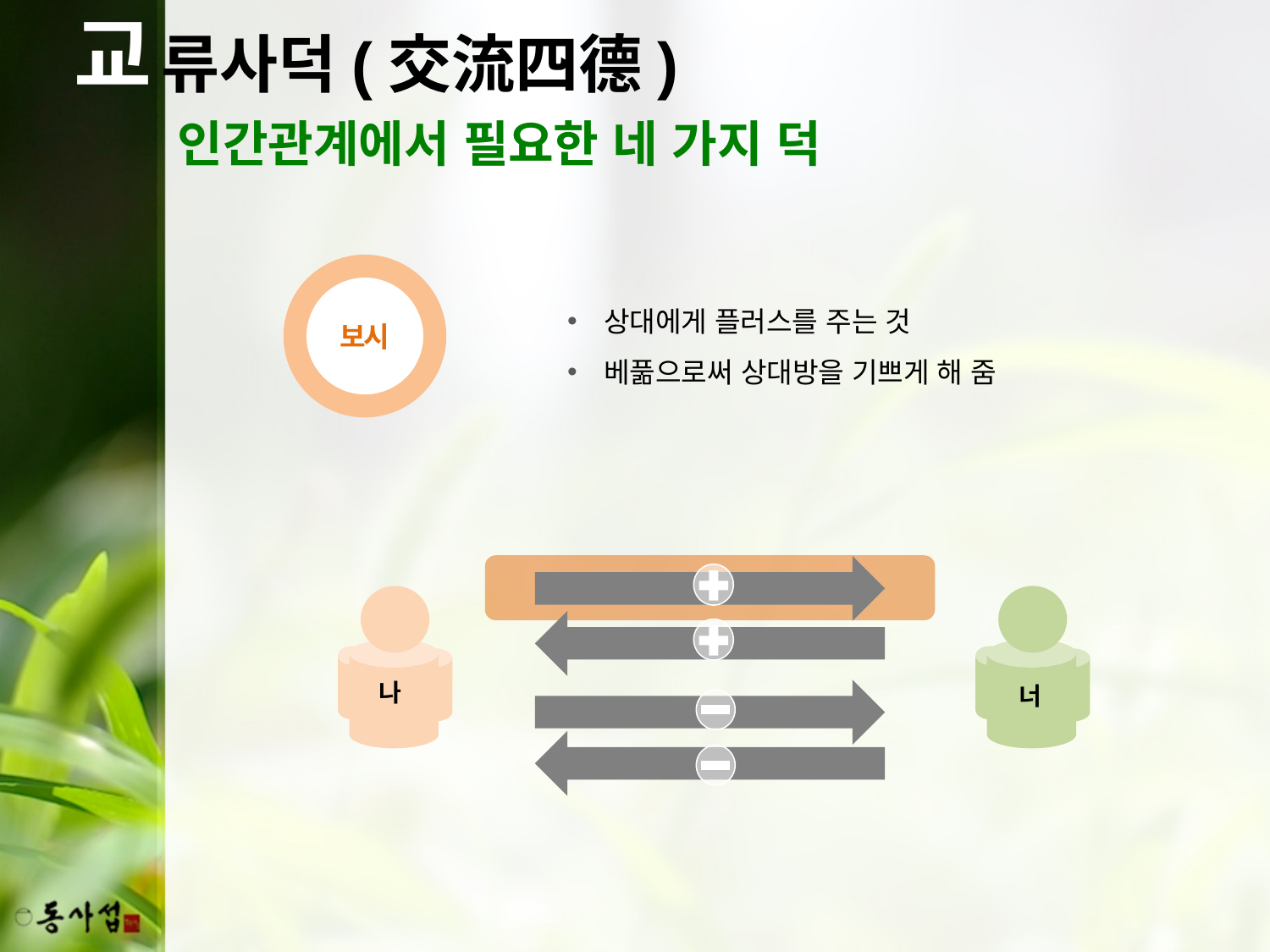

교
류사덕(交流四德)
인간관계에서 필요한 네 가지 덕
보시
상대에게 플러스를 주는 것
베풂으로써 상대방을 기쁘게 해 줌

나

너